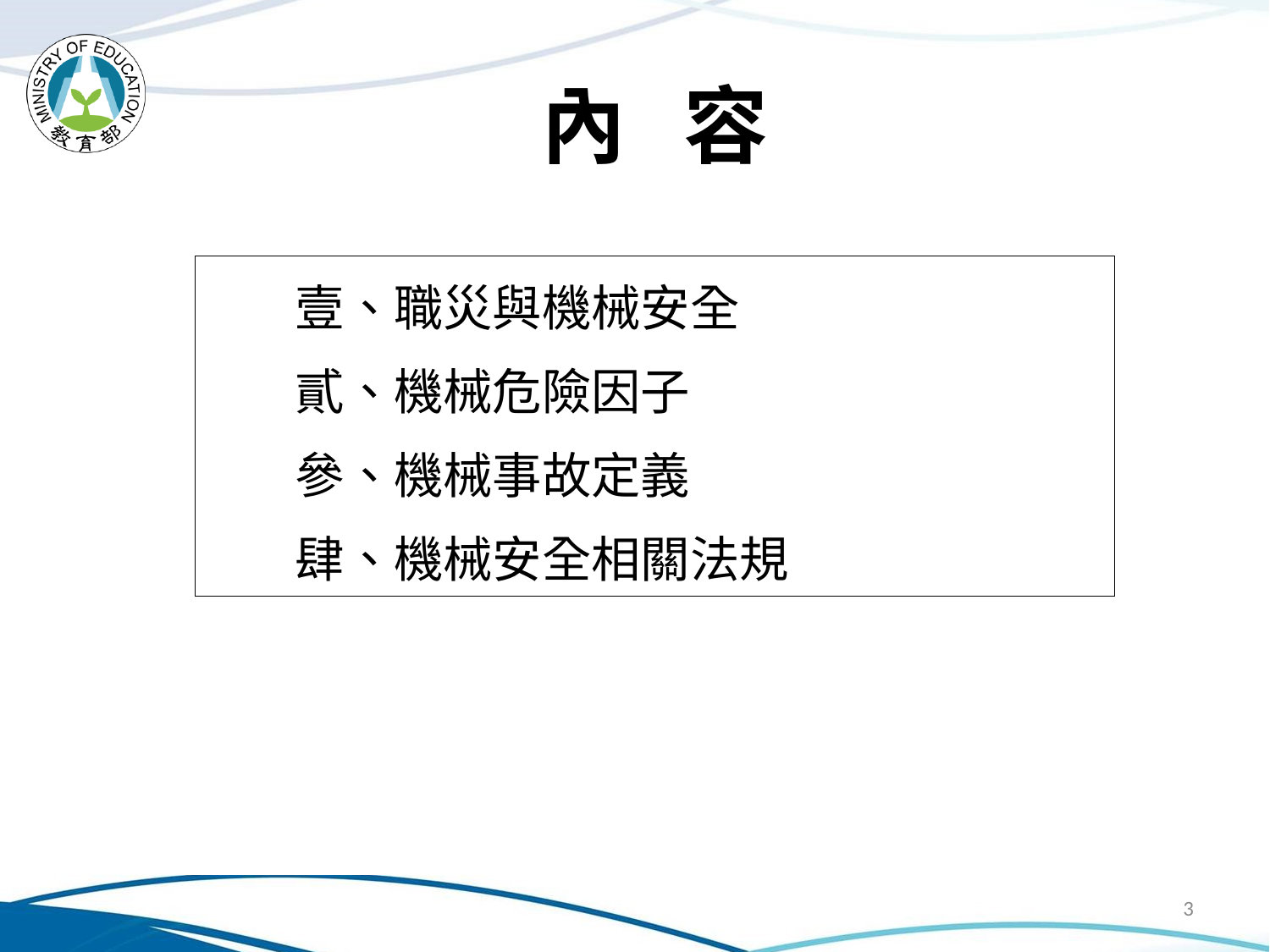

內   容
壹、職災與機械安全
貳、機械危險因子
參、機械事故定義
肆、機械安全相關法規
3